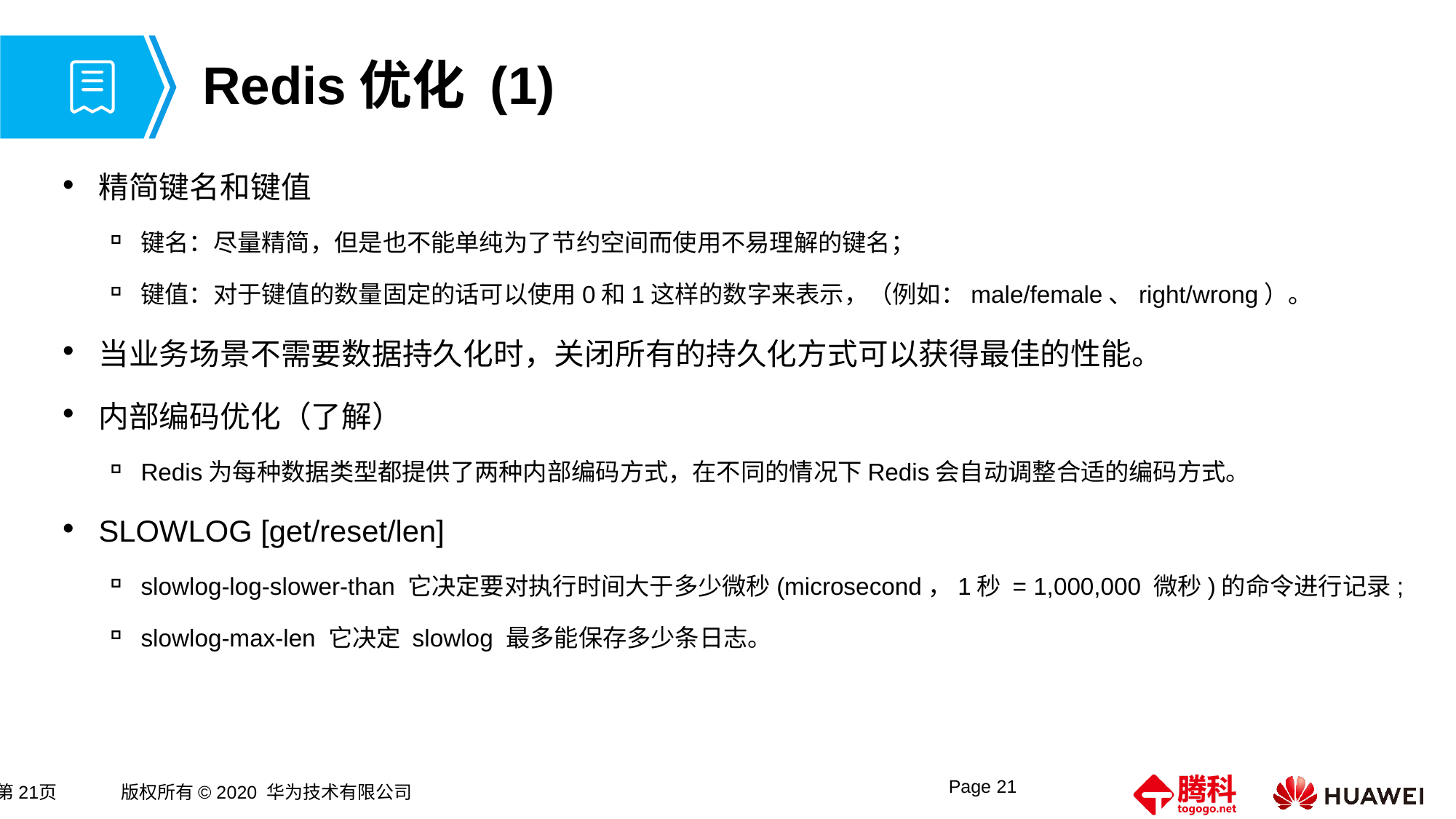

# Redis优化 (1)
精简键名和键值
键名：尽量精简，但是也不能单纯为了节约空间而使用不易理解的键名；
键值：对于键值的数量固定的话可以使用0和1这样的数字来表示，（例如：male/female、right/wrong）。
当业务场景不需要数据持久化时，关闭所有的持久化方式可以获得最佳的性能。
内部编码优化（了解）
Redis为每种数据类型都提供了两种内部编码方式，在不同的情况下Redis会自动调整合适的编码方式。
SLOWLOG [get/reset/len]
slowlog-log-slower-than 它决定要对执行时间大于多少微秒(microsecond，1秒 = 1,000,000 微秒)的命令进行记录;
slowlog-max-len 它决定 slowlog 最多能保存多少条日志。